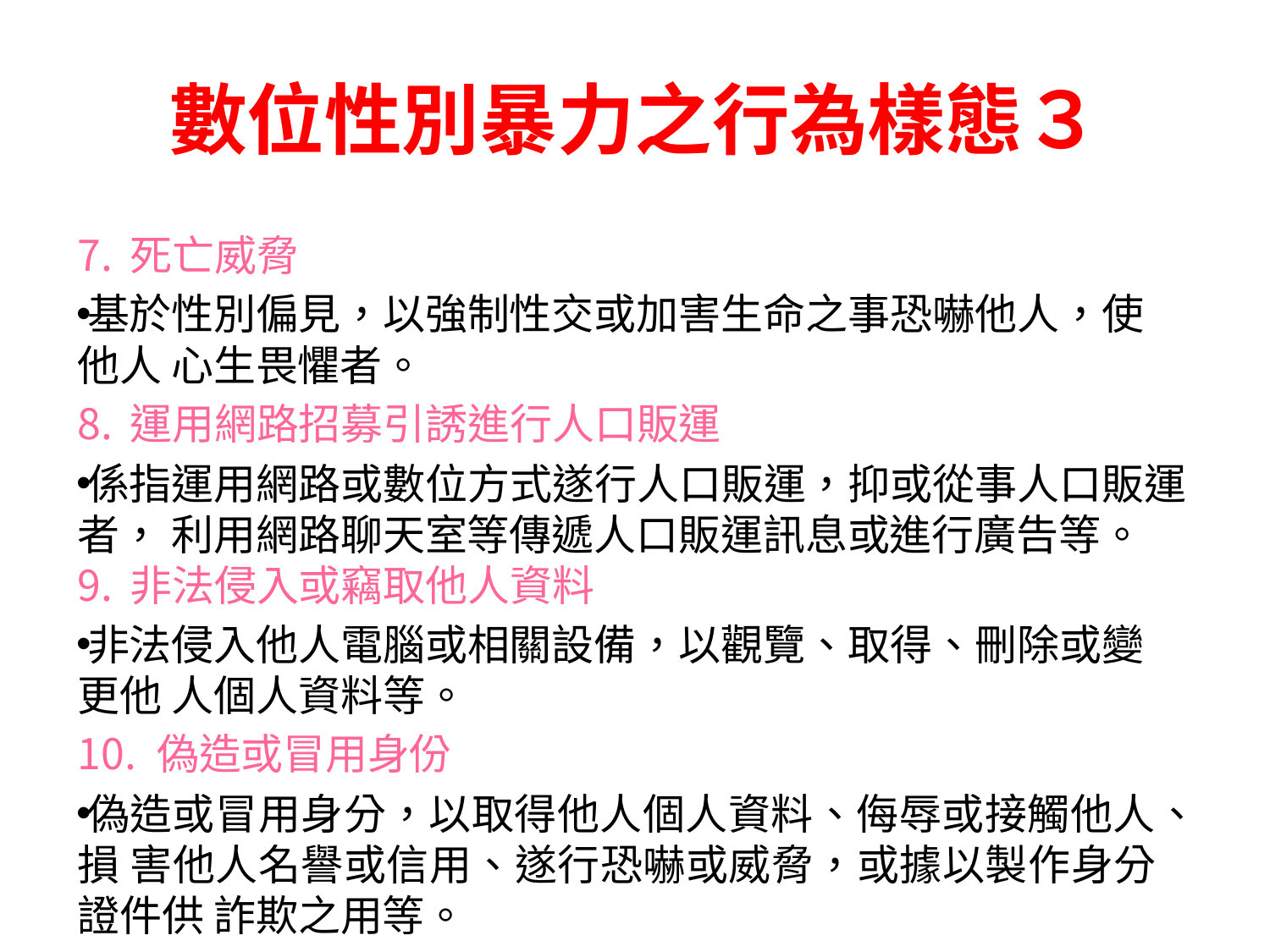

# 數位性別暴力之行為樣態３
死亡威脅
基於性別偏見，以強制性交或加害生命之事恐嚇他人，使他人 心生畏懼者。
運用網路招募引誘進行人口販運
係指運用網路或數位方式遂行人口販運，抑或從事人口販運者， 利用網路聊天室等傳遞人口販運訊息或進行廣告等。
非法侵入或竊取他人資料
非法侵入他人電腦或相關設備，以觀覽、取得、刪除或變更他 人個人資料等。
偽造或冒用身份
偽造或冒用身分，以取得他人個人資料、侮辱或接觸他人、損 害他人名譽或信用、遂行恐嚇或威脅，或據以製作身分證件供 詐欺之用等。